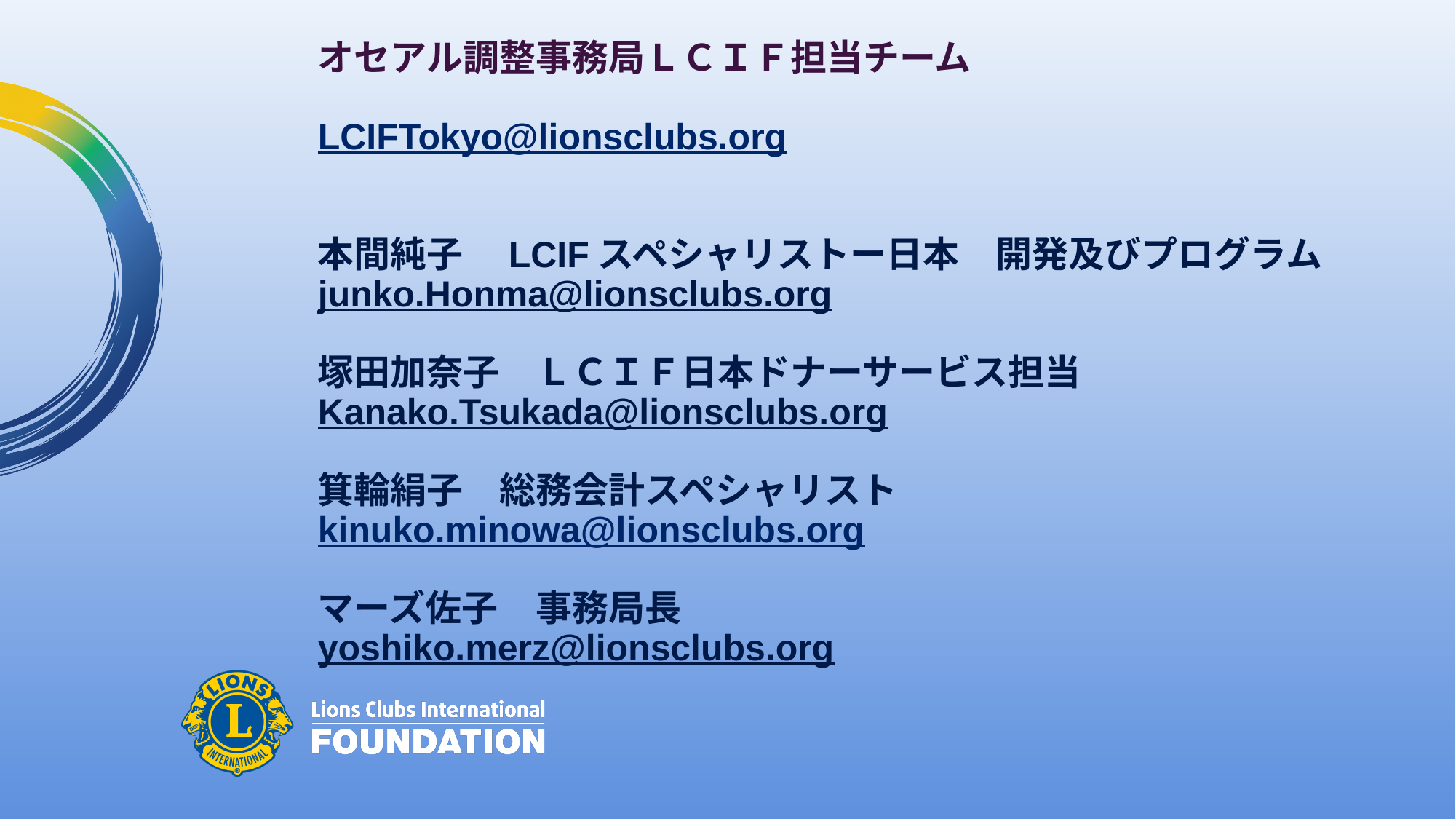

# オセアル調整事務局ＬＣＩＦ担当チーム LCIFTokyo@lionsclubs.org 本間純子　LCIFスペシャリストー日本　開発及びプログラム　junko.Honma@lionsclubs.org 塚田加奈子　ＬＣＩＦ日本ドナーサービス担当 Kanako.Tsukada@lionsclubs.org 箕輪絹子　総務会計スペシャリスト kinuko.minowa@lionsclubs.org マーズ佐子	事務局長 yoshiko.merz@lionsclubs.org